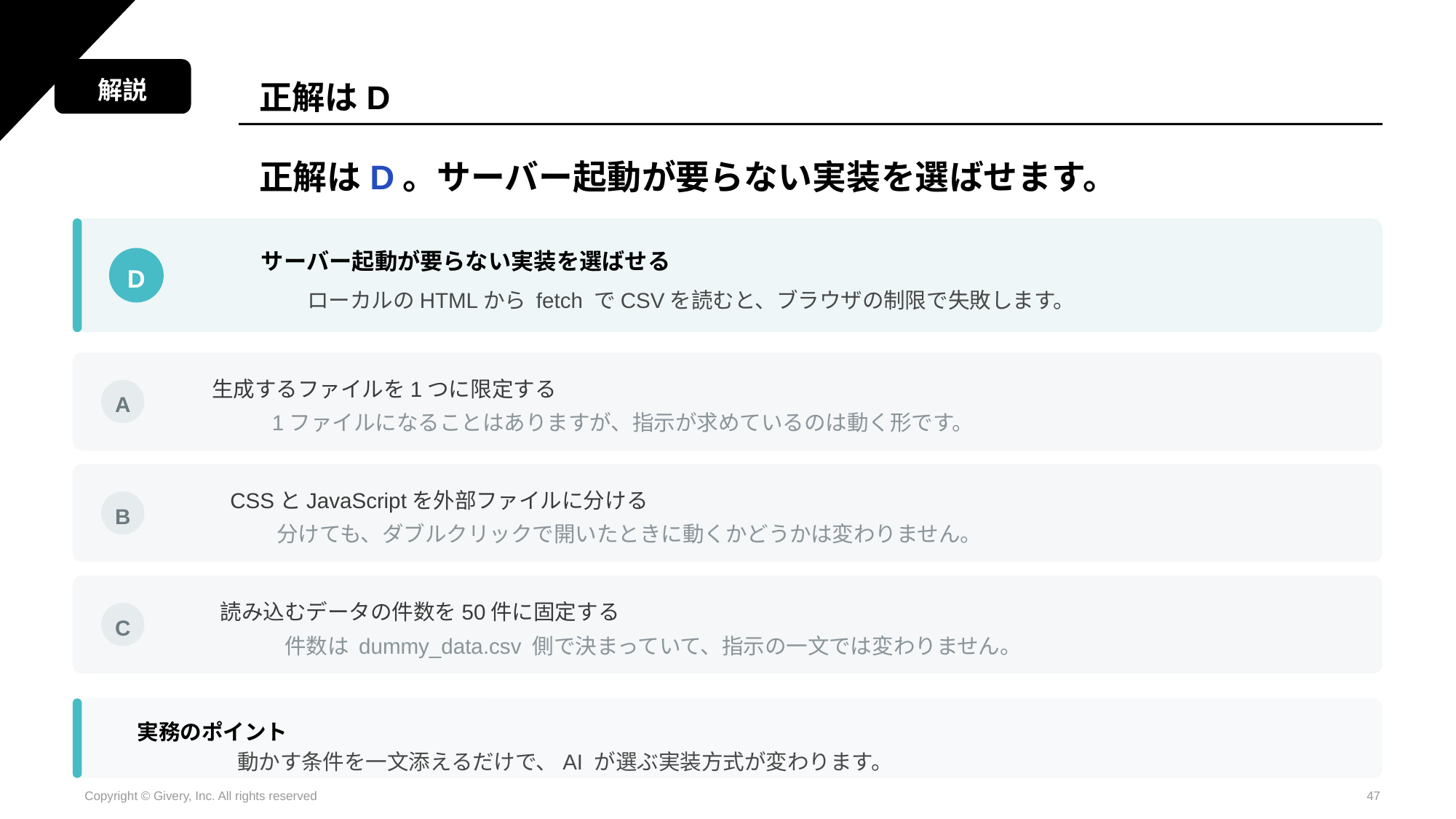

解説
正解はD

正解はD。サーバー起動が要らない実装を選ばせます。

サーバー起動が要らない実装を選ばせる

D
ローカルのHTMLから fetch でCSVを読むと、ブラウザの制限で失敗します。

生成するファイルを1つに限定する

A
1ファイルになることはありますが、指示が求めているのは動く形です。

CSSとJavaScriptを外部ファイルに分ける

B
分けても、ダブルクリックで開いたときに動くかどうかは変わりません。

読み込むデータの件数を50件に固定する

C
件数は dummy_data.csv 側で決まっていて、指示の一文では変わりません。

実務のポイント
動かす条件を一文添えるだけで、AI が選ぶ実装方式が変わります。
Copyright © Givery, Inc. All rights reserved
47